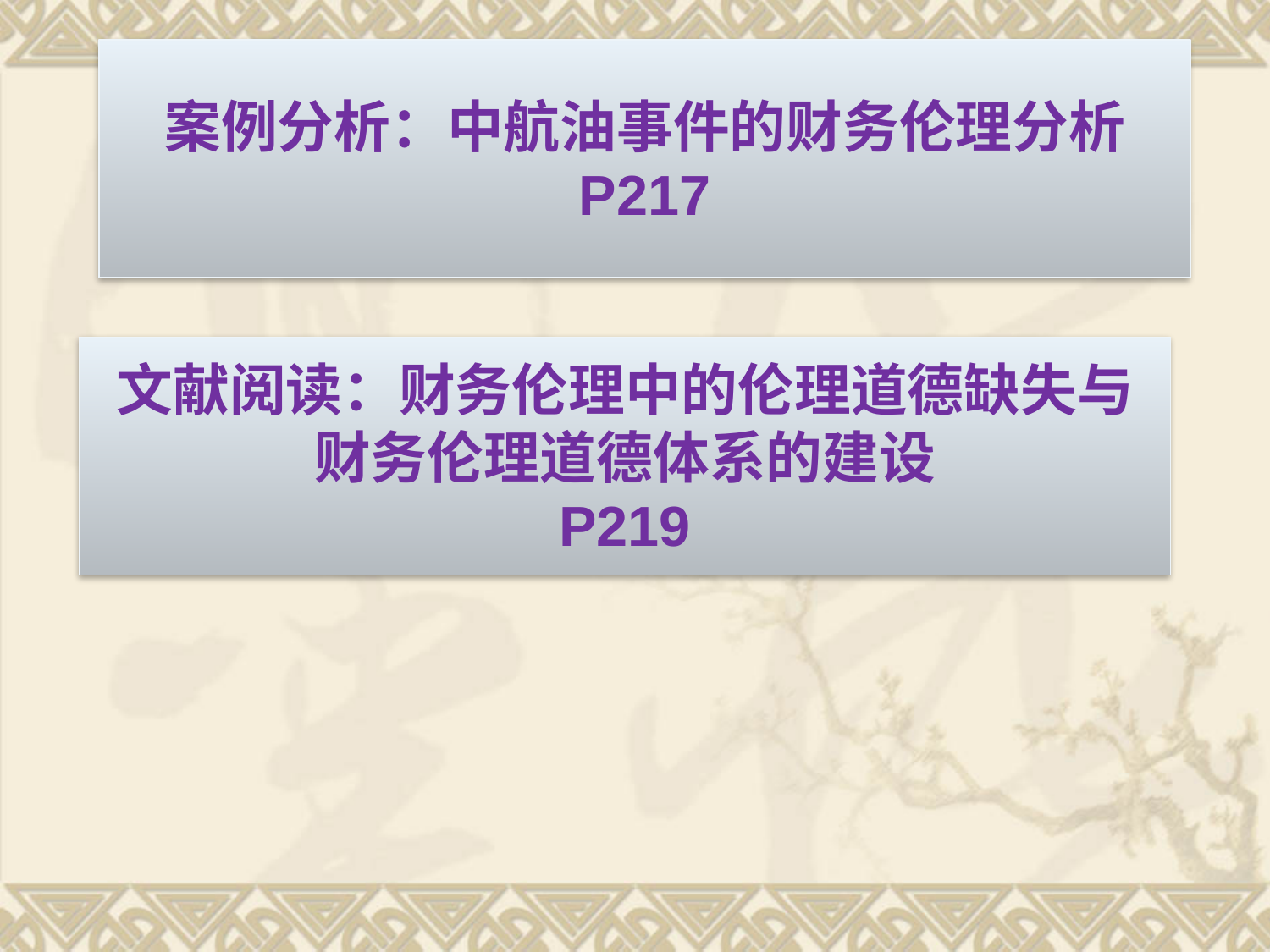

案例分析：中航油事件的财务伦理分析
P217
文献阅读：财务伦理中的伦理道德缺失与财务伦理道德体系的建设
P219